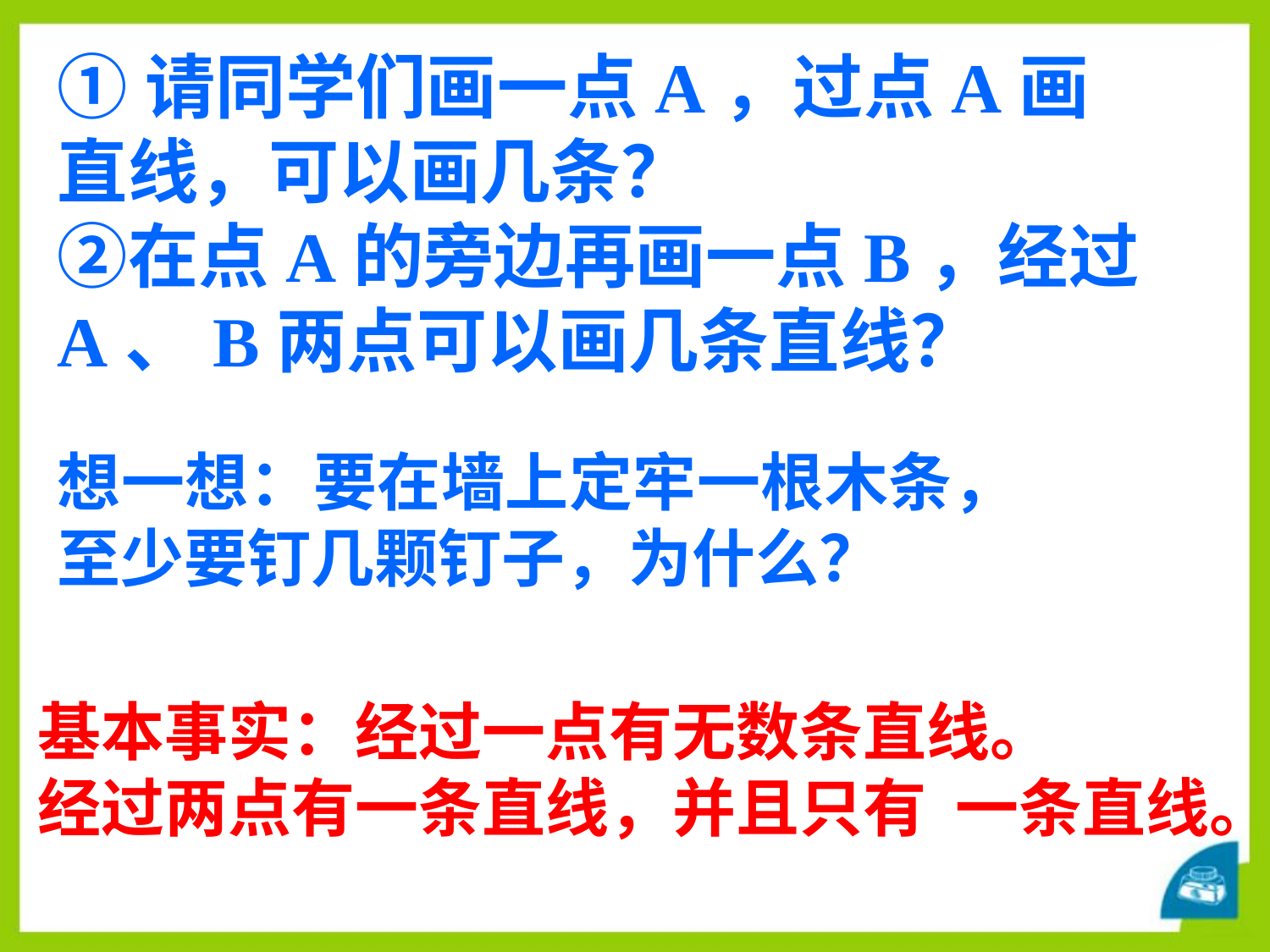

①请同学们画一点A，过点A画直线，可以画几条？
②在点A的旁边再画一点B，经过A、B两点可以画几条直线？
想一想：要在墙上定牢一根木条，至少要钉几颗钉子，为什么？
基本事实：经过一点有无数条直线。
经过两点有一条直线，并且只有  一条直线。